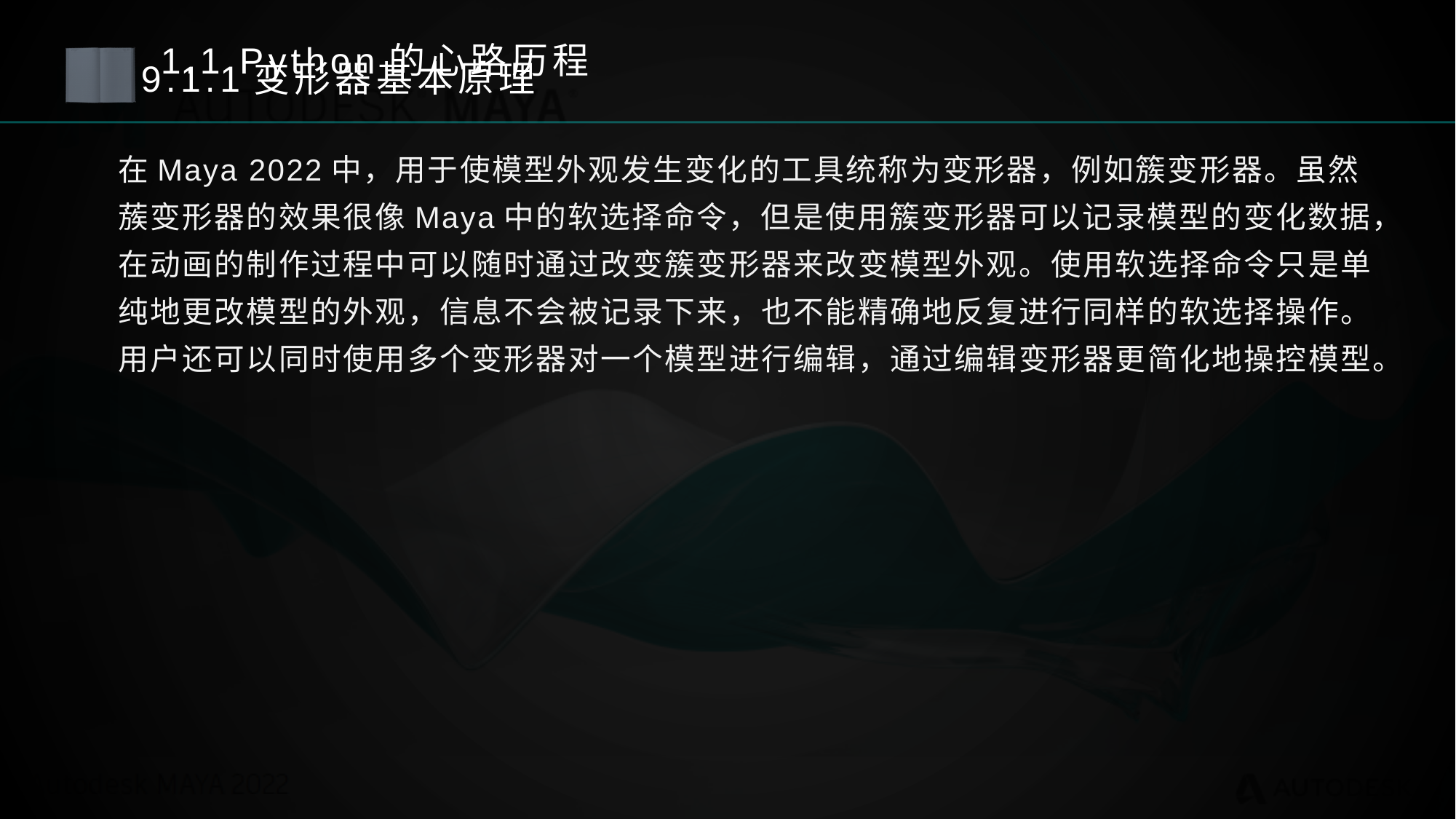

1.1 Python的心路历程
9.1.1变形器基本原理
在Maya 2022中，用于使模型外观发生变化的工具统称为变形器，例如簇变形器。虽然蔟变形器的效果很像Maya中的软选择命令，但是使用簇变形器可以记录模型的变化数据，在动画的制作过程中可以随时通过改变簇变形器来改变模型外观。使用软选择命令只是单纯地更改模型的外观，信息不会被记录下来，也不能精确地反复进行同样的软选择操作。用户还可以同时使用多个变形器对一个模型进行编辑，通过编辑变形器更简化地操控模型。